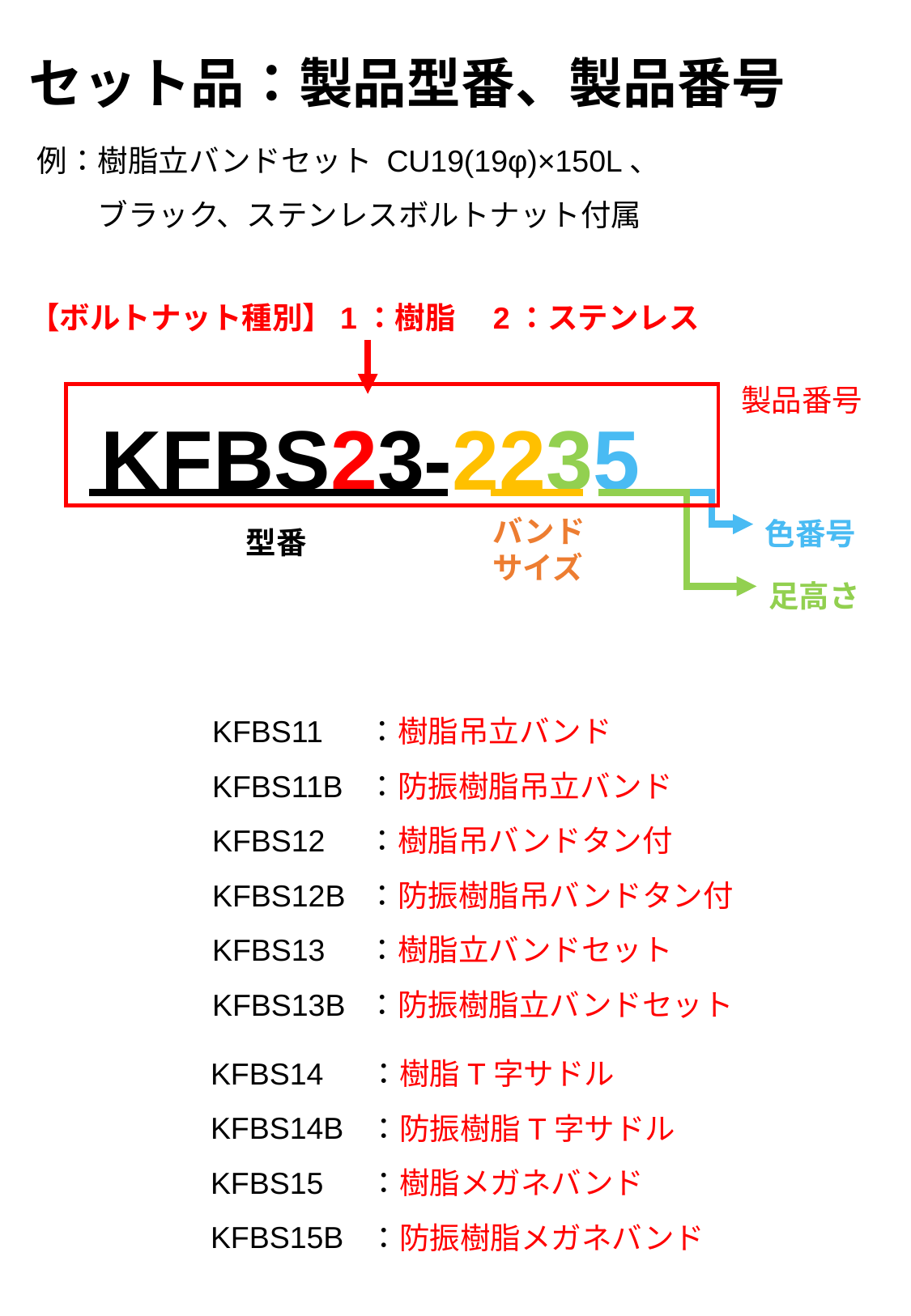

セット品：製品型番、製品番号
例：樹脂立バンドセット CU19(19φ)×150L、
　　ブラック、ステンレスボルトナット付属
【ボルトナット種別】1：樹脂　2：ステンレス
KFBS23-2235
製品番号

色番号
型番
バンドサイズ
足高さ
KFBS11
KFBS11B
KFBS12
KFBS12B
KFBS13
KFBS13B
：樹脂吊立バンド
：防振樹脂吊立バンド
：樹脂吊バンドタン付
：防振樹脂吊バンドタン付
：樹脂立バンドセット
：防振樹脂立バンドセット
KFBS14
KFBS14B
KFBS15
KFBS15B
：樹脂T字サドル
：防振樹脂T字サドル
：樹脂メガネバンド
：防振樹脂メガネバンド